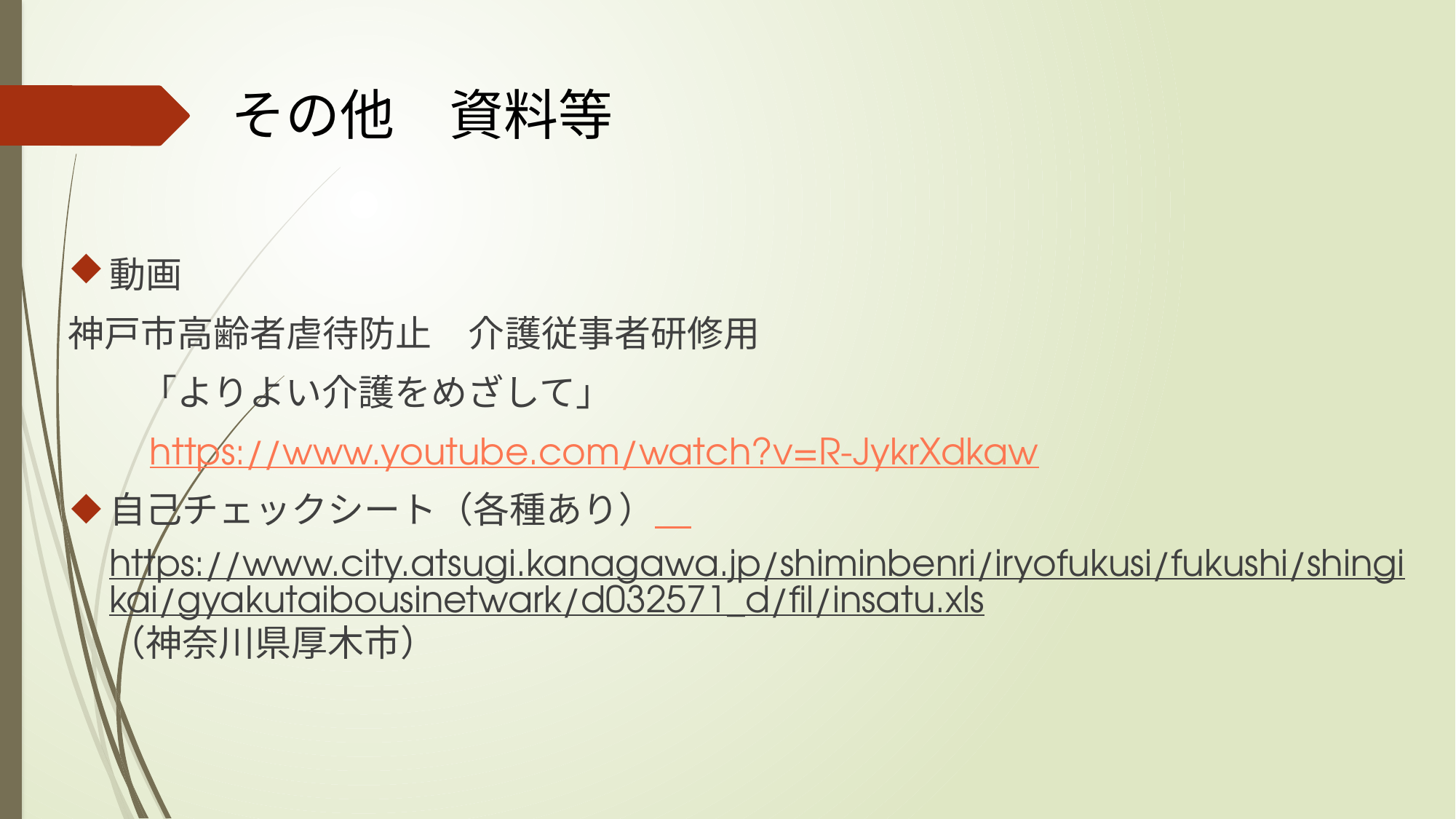

# その他　資料等
動画
神戸市高齢者虐待防止　介護従事者研修用
　　「よりよい介護をめざして」
　　https://www.youtube.com/watch?v=R-JykrXdkaw
自己チェックシート（各種あり）　https://www.city.atsugi.kanagawa.jp/shiminbenri/iryofukusi/fukushi/shingikai/gyakutaibousinetwark/d032571_d/fil/insatu.xls（神奈川県厚木市）